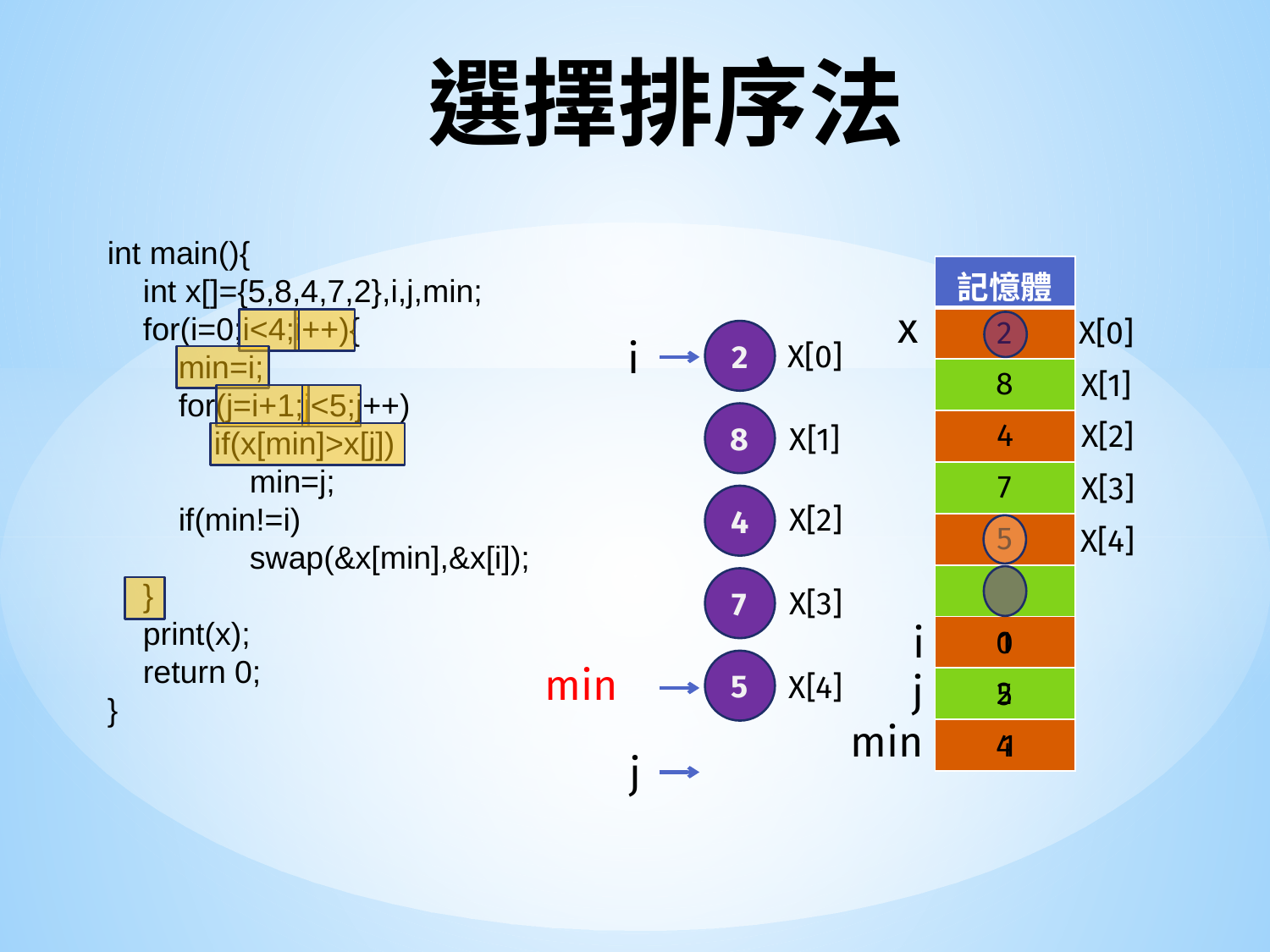

# 選擇排序法
int main(){
    int x[]={5,8,4,7,2},i,j,min;
    for(i=0;i<4;i++){
        min=i;
        for(j=i+1;j<5;j++)
            if(x[min]>x[j])
                min=j;
        if(min!=i)
                swap(&x[min],&x[i]);
    }
    print(x);
    return 0;
}
| 記憶體 |
| --- |
| 2 |
| 8 |
| 4 |
| 7 |
| 5 |
|  |
|  |
|  |
|  |
x
X[0]

2
i
X[0]

X[1]

8
X[2]
X[1]

X[3]

4
X[2]
X[4]

7

X[3]
i
1
0

5
min
j
X[4]
2
5
min
4
1
j